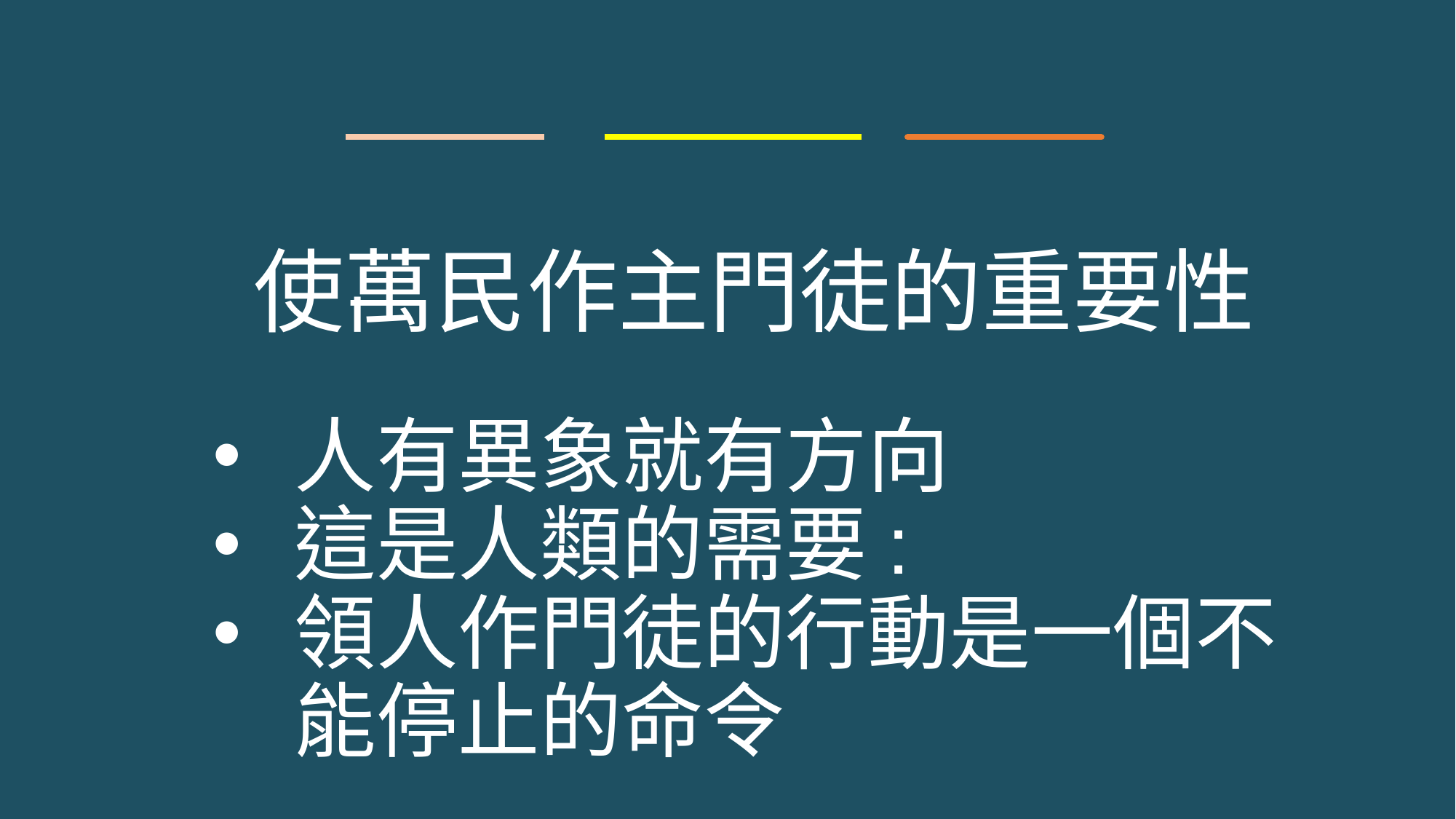

使萬民作主門徒的重要性
人有異象就有方向
這是人類的需要:
領人作門徒的行動是一個不能停止的命令